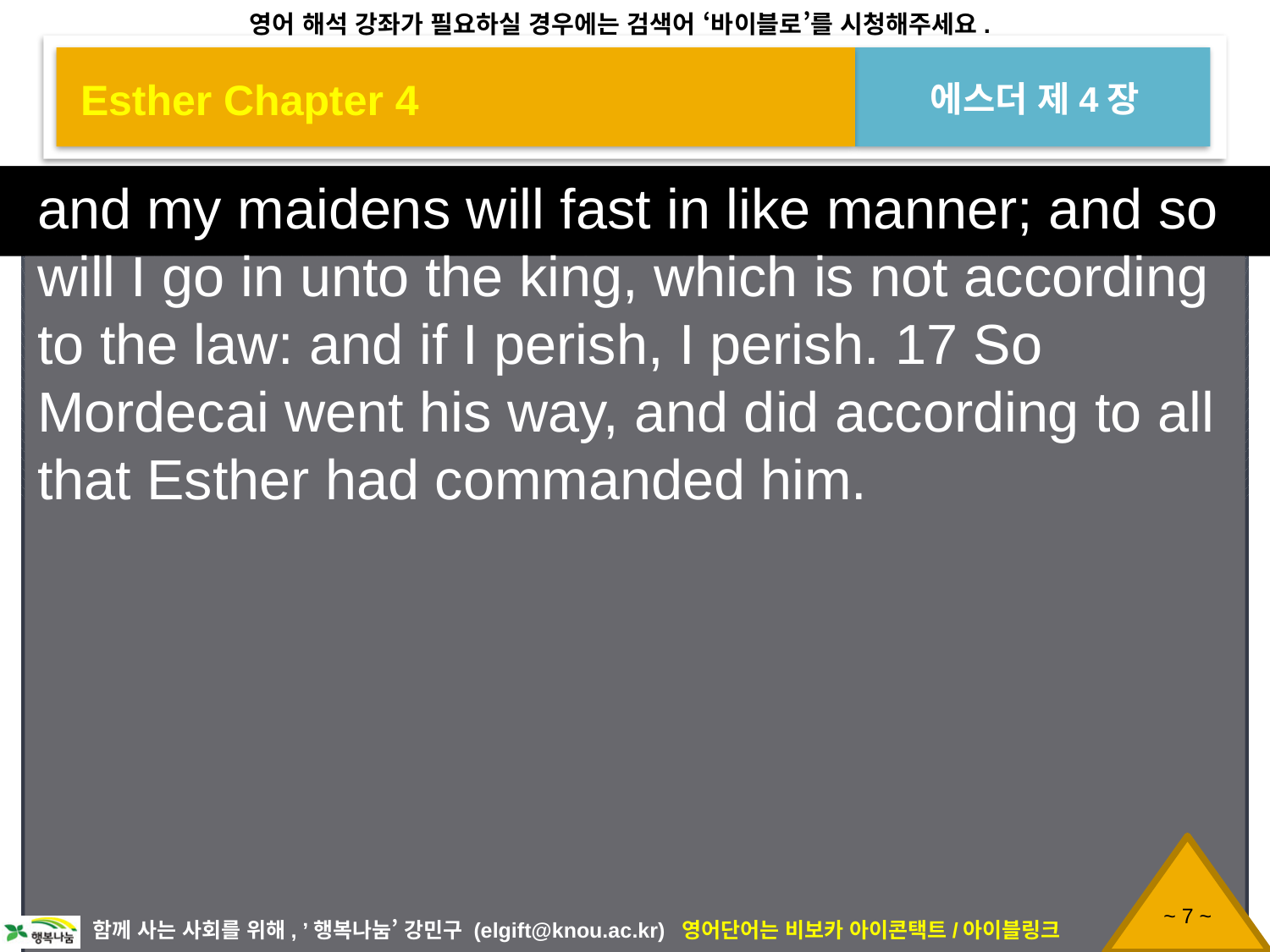

Esther Chapter 4
에스더 제4장
and my maidens will fast in like manner; and so will I go in unto the king, which is not according to the law: and if I perish, I perish. 17 So Mordecai went his way, and did according to all that Esther had commanded him.